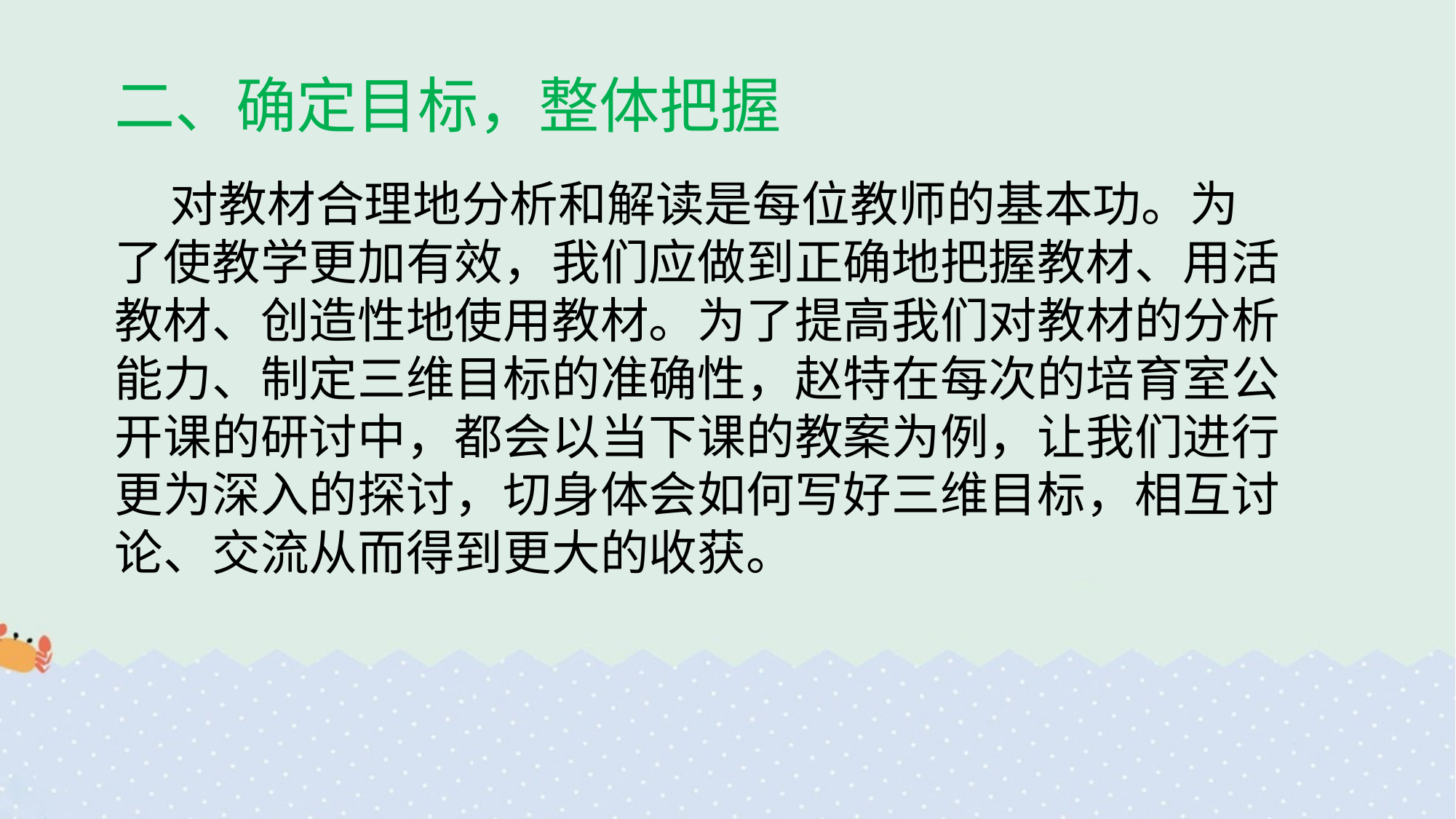

二、确定目标，整体把握

    对教材合理地分析和解读是每位教师的基本功。为了使教学更加有效，我们应做到正确地把握教材、用活教材、创造性地使用教材。为了提高我们对教材的分析能力、制定三维目标的准确性，赵特在每次的培育室公开课的研讨中，都会以当下课的教案为例，让我们进行更为深入的探讨，切身体会如何写好三维目标，相互讨论、交流从而得到更大的收获。